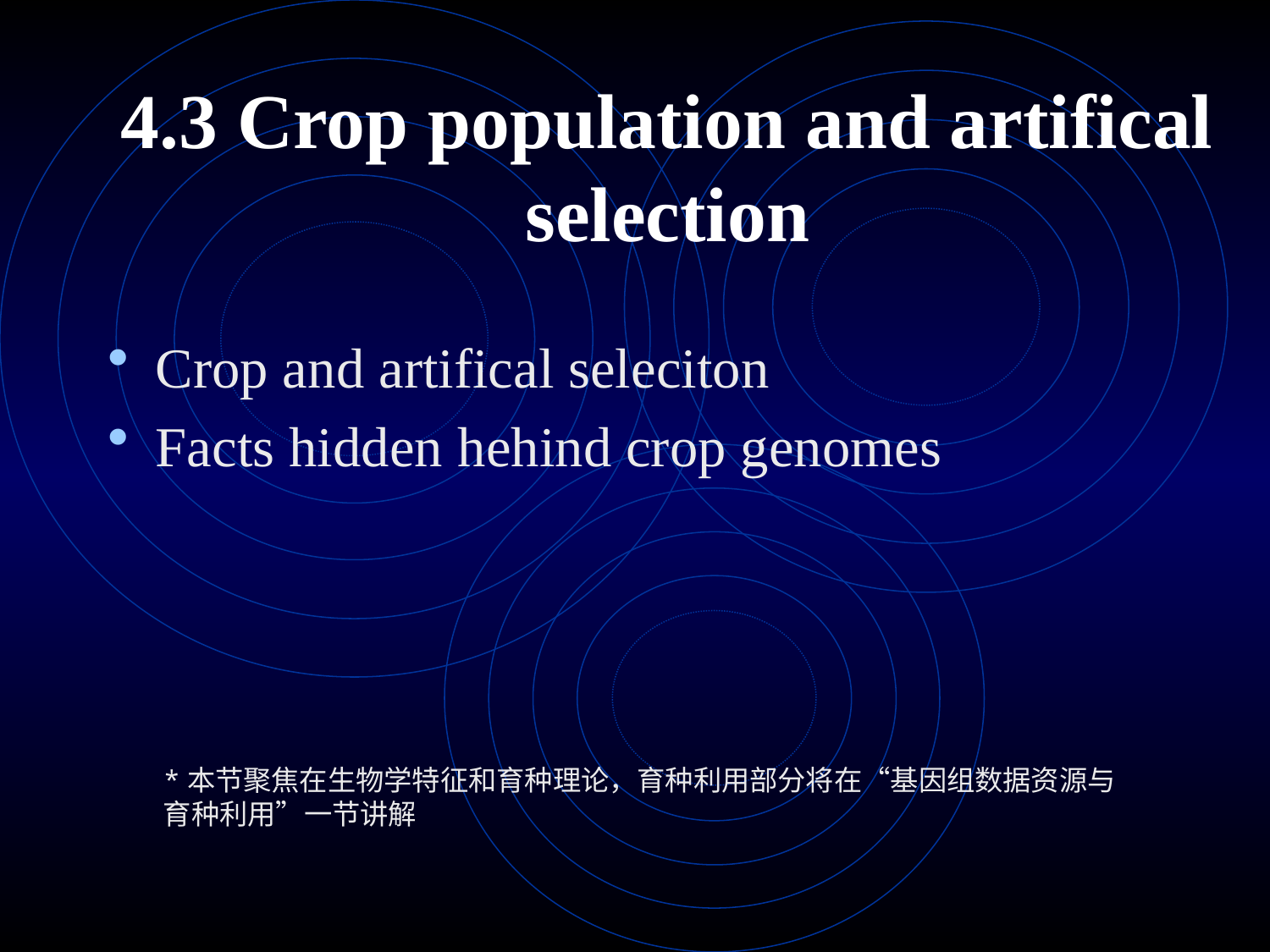

# 4.3 Crop population and artifical selection
Crop and artifical seleciton
Facts hidden hehind crop genomes

*本节聚焦在生物学特征和育种理论，育种利用部分将在“基因组数据资源与育种利用”一节讲解